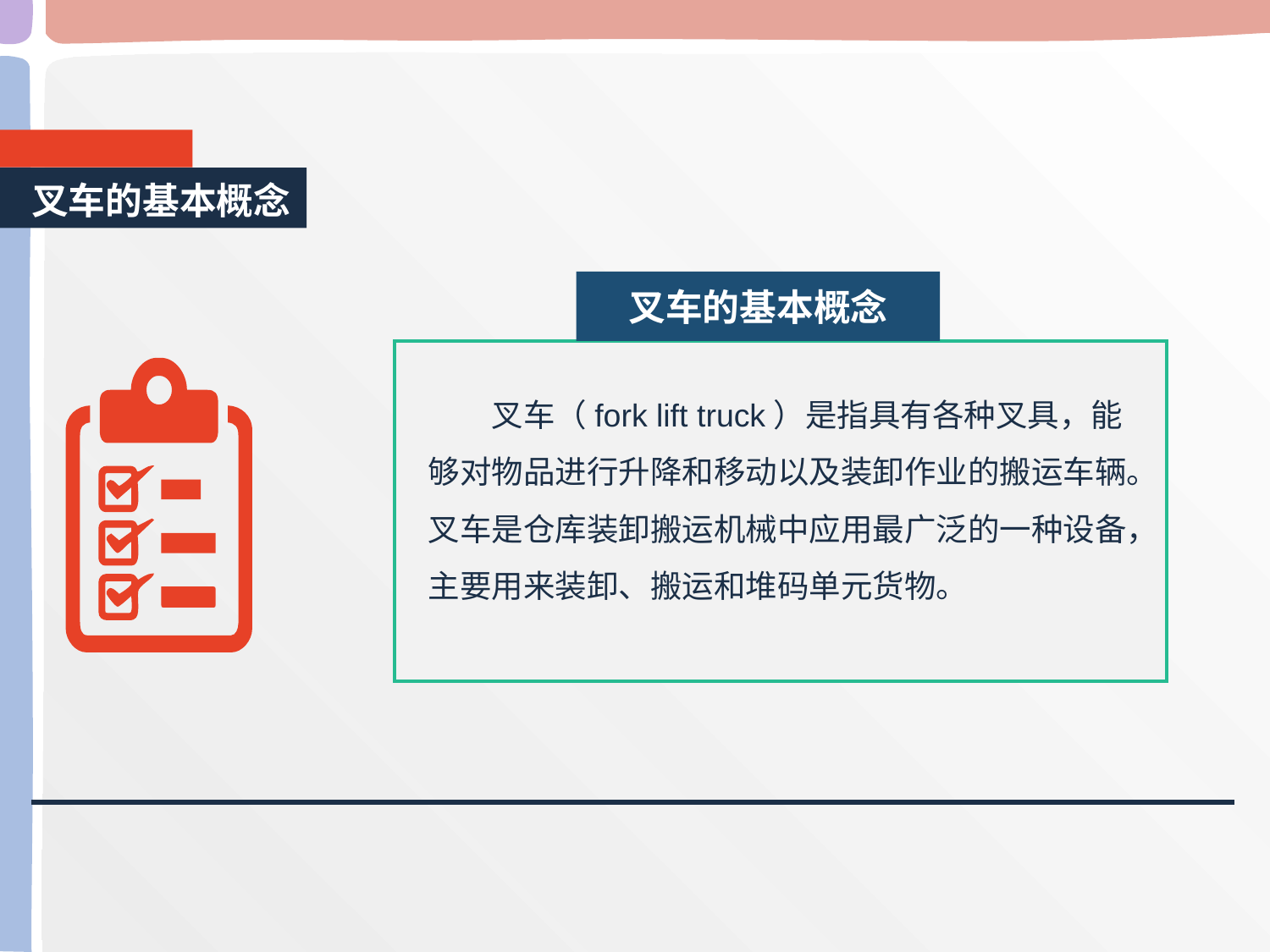

叉车的基本概念
叉车的基本概念

叉车（fork lift truck）是指具有各种叉具，能够对物品进行升降和移动以及装卸作业的搬运车辆。叉车是仓库装卸搬运机械中应用最广泛的一种设备，主要用来装卸、搬运和堆码单元货物。